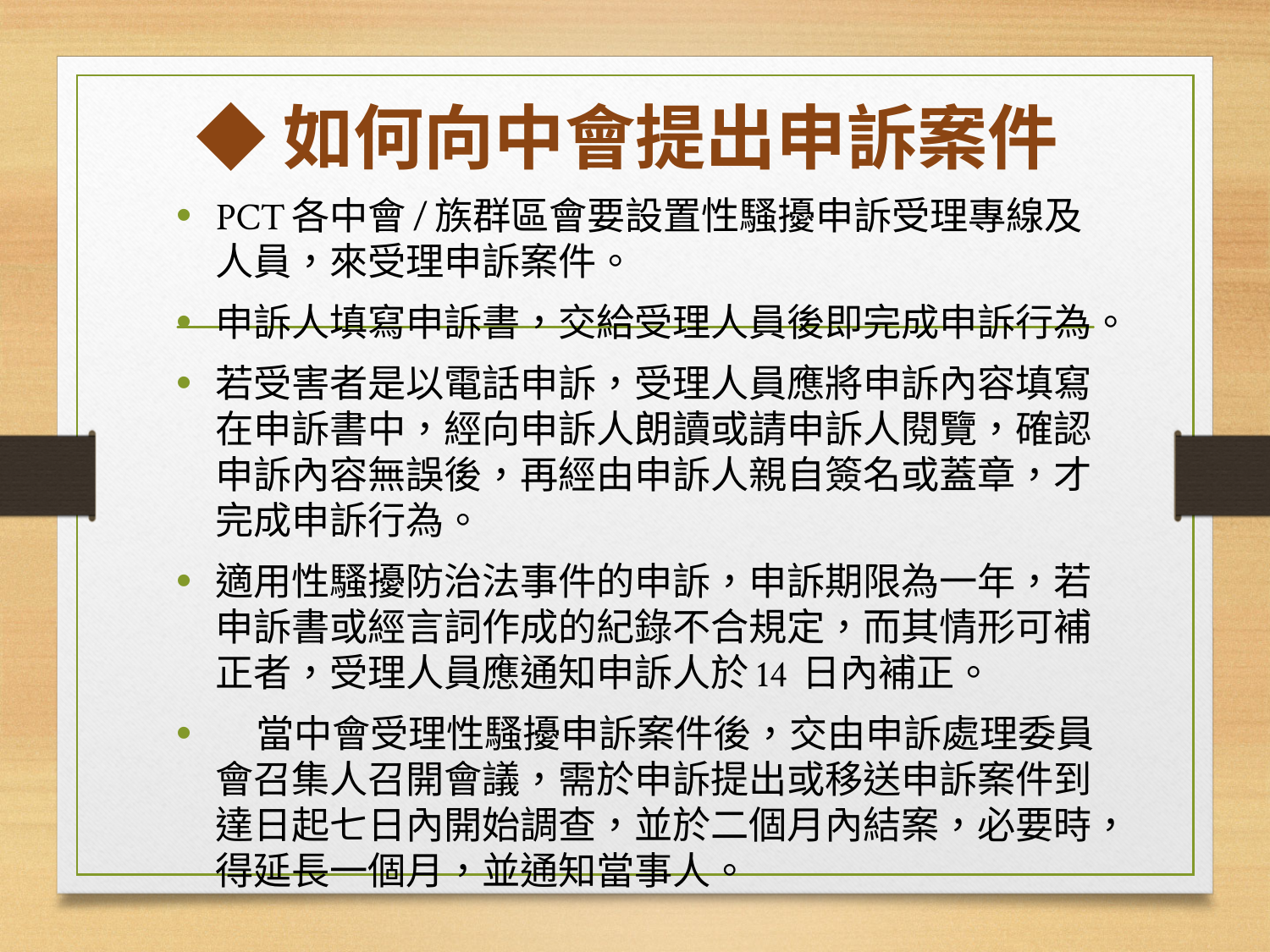

# ◆如何向中會提出申訴案件
PCT各中會/族群區會要設置性騷擾申訴受理專線及人員，來受理申訴案件。
申訴人填寫申訴書，交給受理人員後即完成申訴行為。
若受害者是以電話申訴，受理人員應將申訴內容填寫在申訴書中，經向申訴人朗讀或請申訴人閱覽，確認申訴內容無誤後，再經由申訴人親自簽名或蓋章，才完成申訴行為。
適用性騷擾防治法事件的申訴，申訴期限為一年，若申訴書或經言詞作成的紀錄不合規定，而其情形可補正者，受理人員應通知申訴人於14 日內補正。
    當中會受理性騷擾申訴案件後，交由申訴處理委員會召集人召開會議，需於申訴提出或移送申訴案件到達日起七日內開始調查，並於二個月內結案，必要時，得延長一個月，並通知當事人。